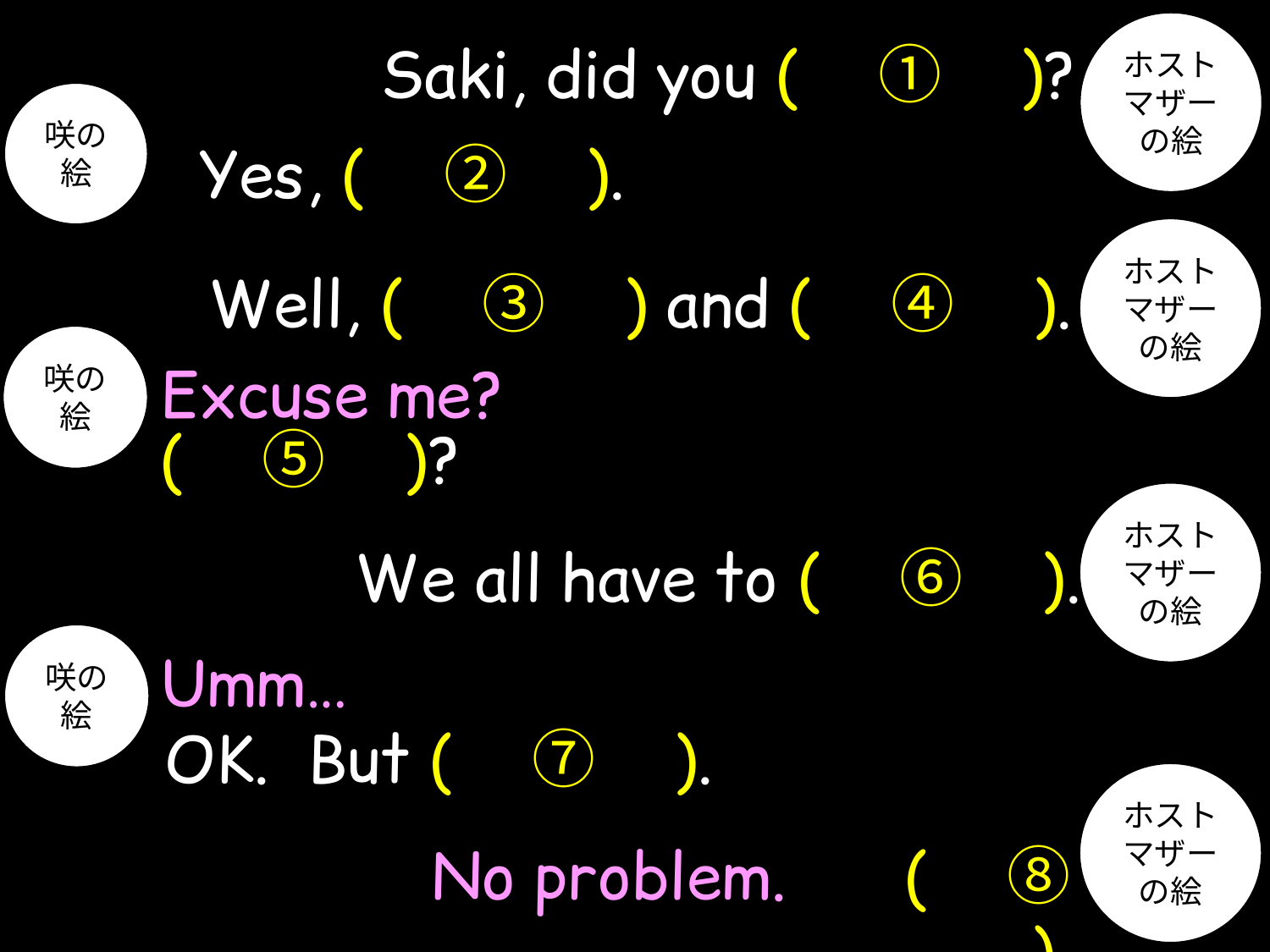

ホストマザーの絵
Saki, did you (　①　)?
咲の絵
Yes, (　②　).
ホストマザーの絵
Well, (　③　) and (　④　).
咲の絵
Excuse me?
(　⑤　)?
ホストマザーの絵
We all have to (　⑥　).
咲の絵
Umm…
OK.  But (　⑦　).
ホストマザーの絵
No problem.
 (　⑧　).